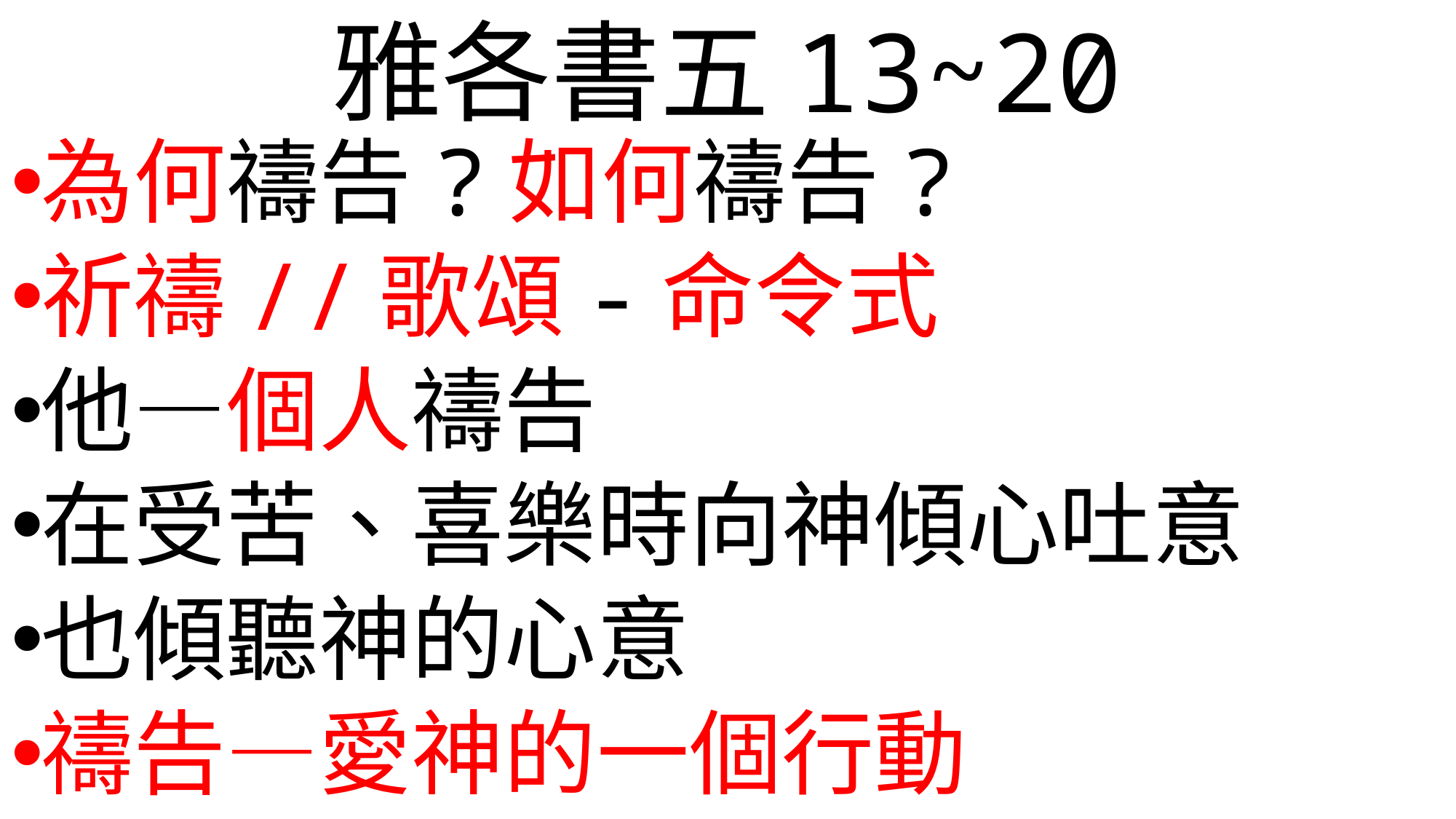

# 雅各書五13~20
為何禱告?如何禱告?
祈禱//歌頌-命令式
他—個人禱告
在受苦、喜樂時向神傾心吐意
也傾聽神的心意
禱告—愛神的一個行動